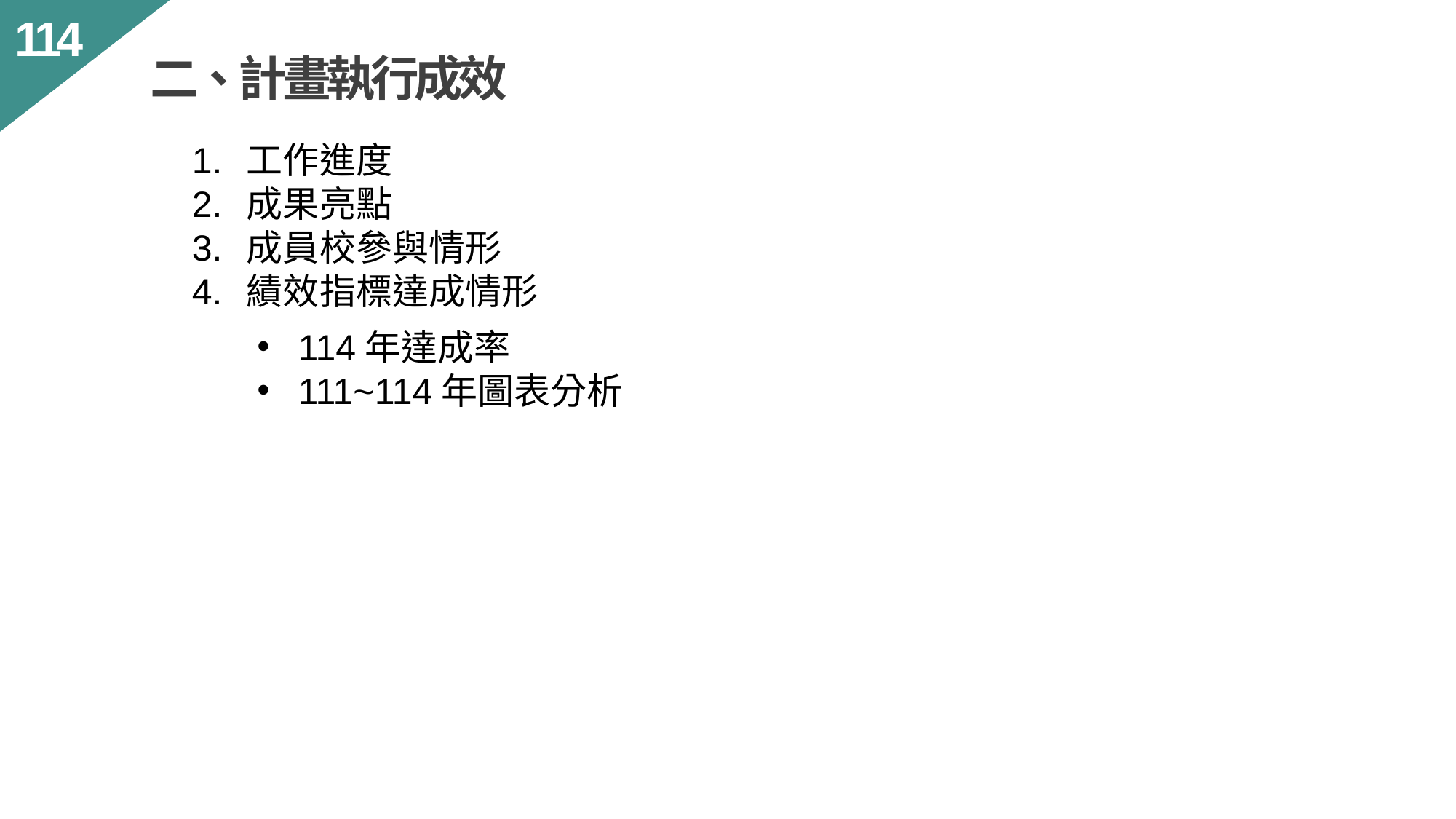

114
二、計畫執行成效
工作進度
成果亮點
成員校參與情形
績效指標達成情形
114年達成率
111~114年圖表分析